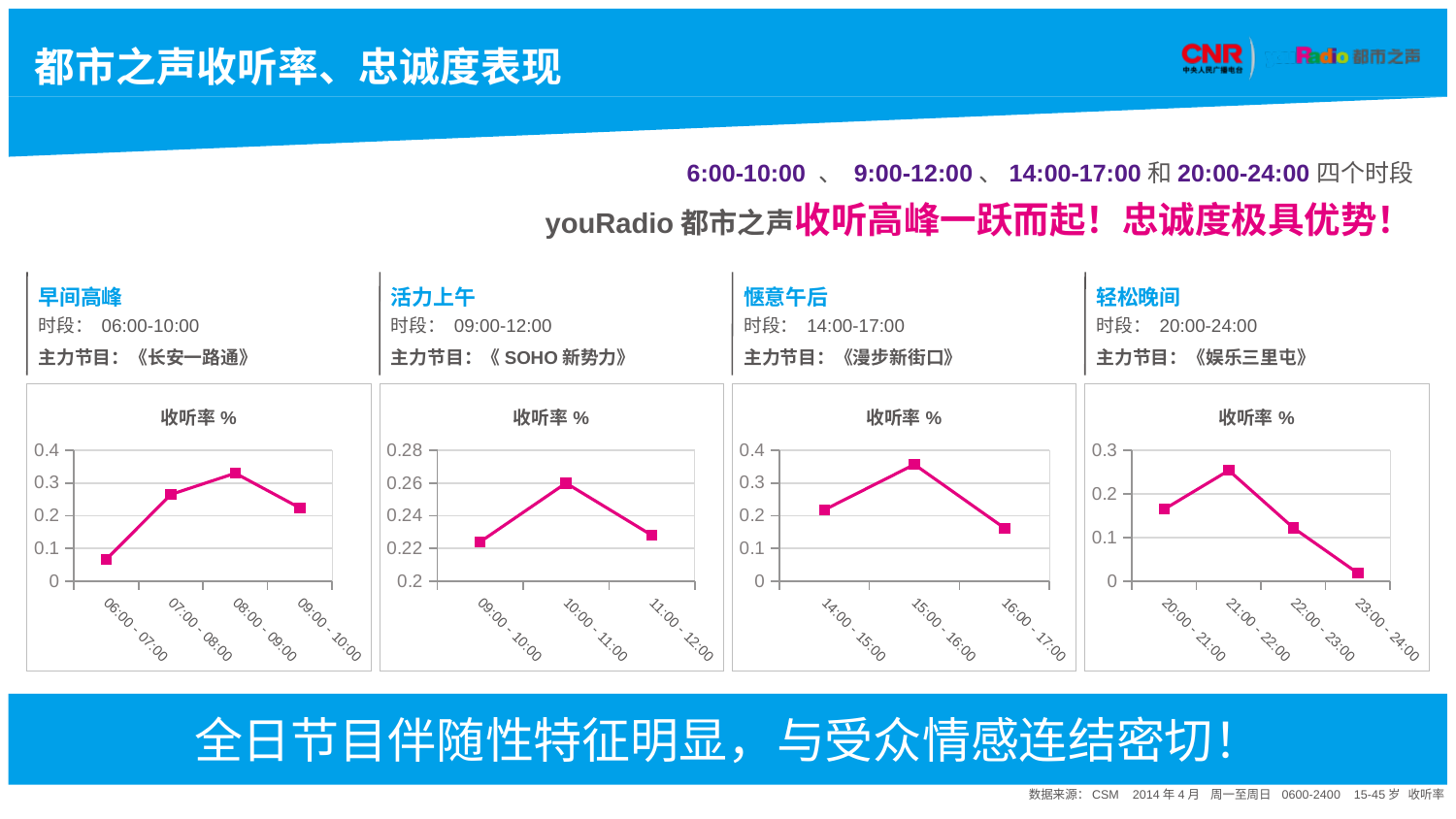

# 都市之声收听率、忠诚度表现
6:00-10:00 、 9:00-12:00、14:00-17:00和20:00-24:00四个时段
youRadio都市之声收听高峰一跃而起！忠诚度极具优势！
早间高峰
时段： 06:00-10:00
主力节目：《长安一路通》
活力上午
时段： 09:00-12:00
主力节目：《SOHO新势力》
惬意午后
时段： 14:00-17:00
主力节目：《漫步新街口》
轻松晚间
时段： 20:00-24:00
主力节目：《娱乐三里屯》

### Chart:

| Category | 收听率% |
|---|---|
| 06:00 - 07:00 | 0.066 |
| 07:00 - 08:00 | 0.265 |
| 08:00 - 09:00 | 0.33000000000000246 |
| 09:00 - 10:00 | 0.224 |

### Chart: 收听率%

| Category | 收听率% |
|---|---|
| 09:00 - 10:00 | 0.224 |
| 10:00 - 11:00 | 0.26 |
| 11:00 - 12:00 | 0.228 |

### Chart:

| Category | 收听率% |
|---|---|
| 14:00 - 15:00 | 0.21800000000000044 |
| 15:00 - 16:00 | 0.3570000000000003 |
| 16:00 - 17:00 | 0.162 |

### Chart:

| Category | 收听率% |
|---|---|
| 20:00 - 21:00 | 0.165 |
| 21:00 - 22:00 | 0.254 |
| 22:00 - 23:00 | 0.1220000000000001 |
| 23:00 - 24:00 | 0.018 |
全日节目伴随性特征明显，与受众情感连结密切！
数据来源：CSM    2014年4月    周一至周日   0600-2400    15-45岁   收听率